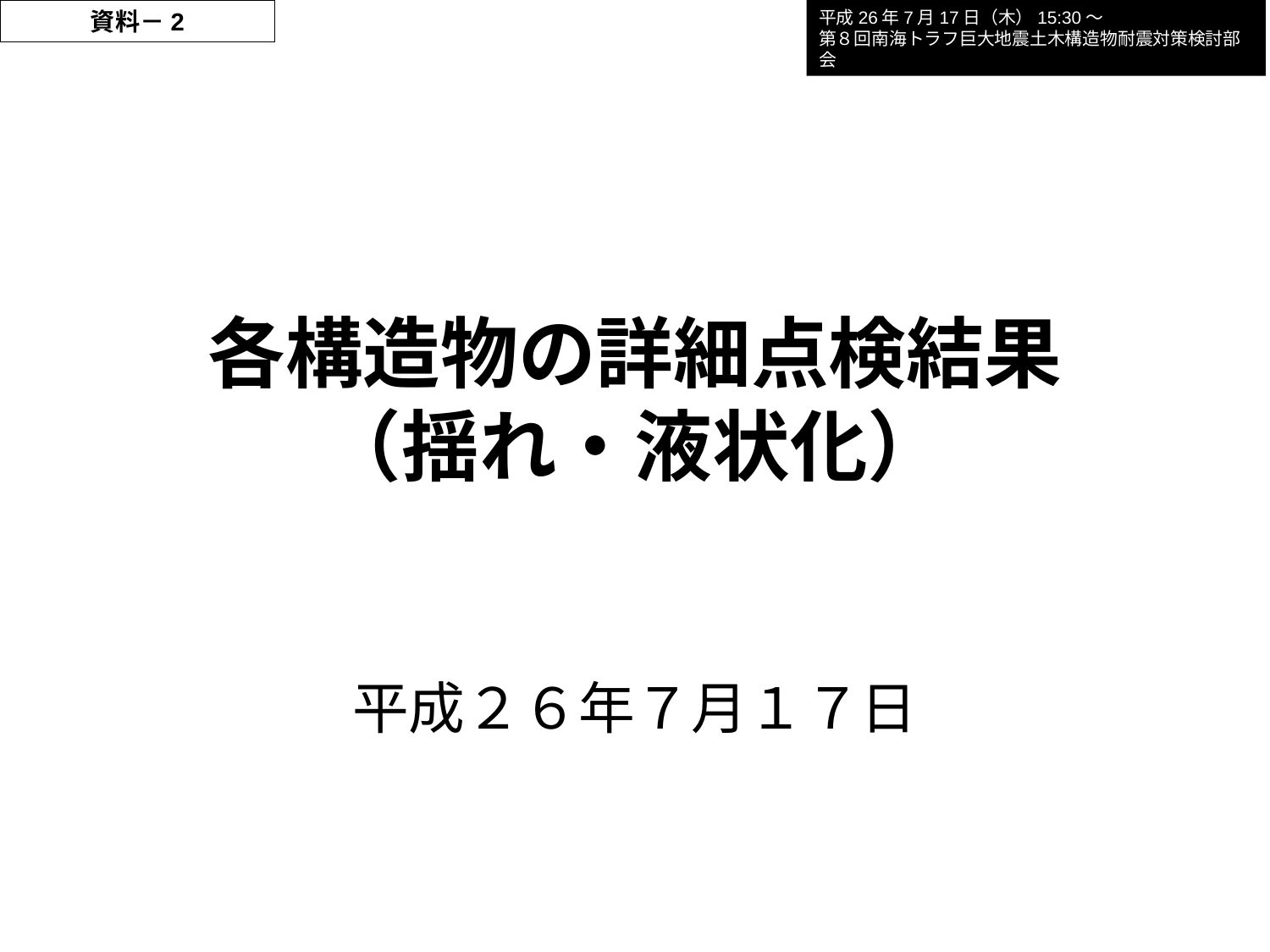

資料－2
平成26年7月17日（木）15:30～
第８回南海トラフ巨大地震土木構造物耐震対策検討部会
# 各構造物の詳細点検結果 （揺れ・液状化）
平成２６年７月１７日